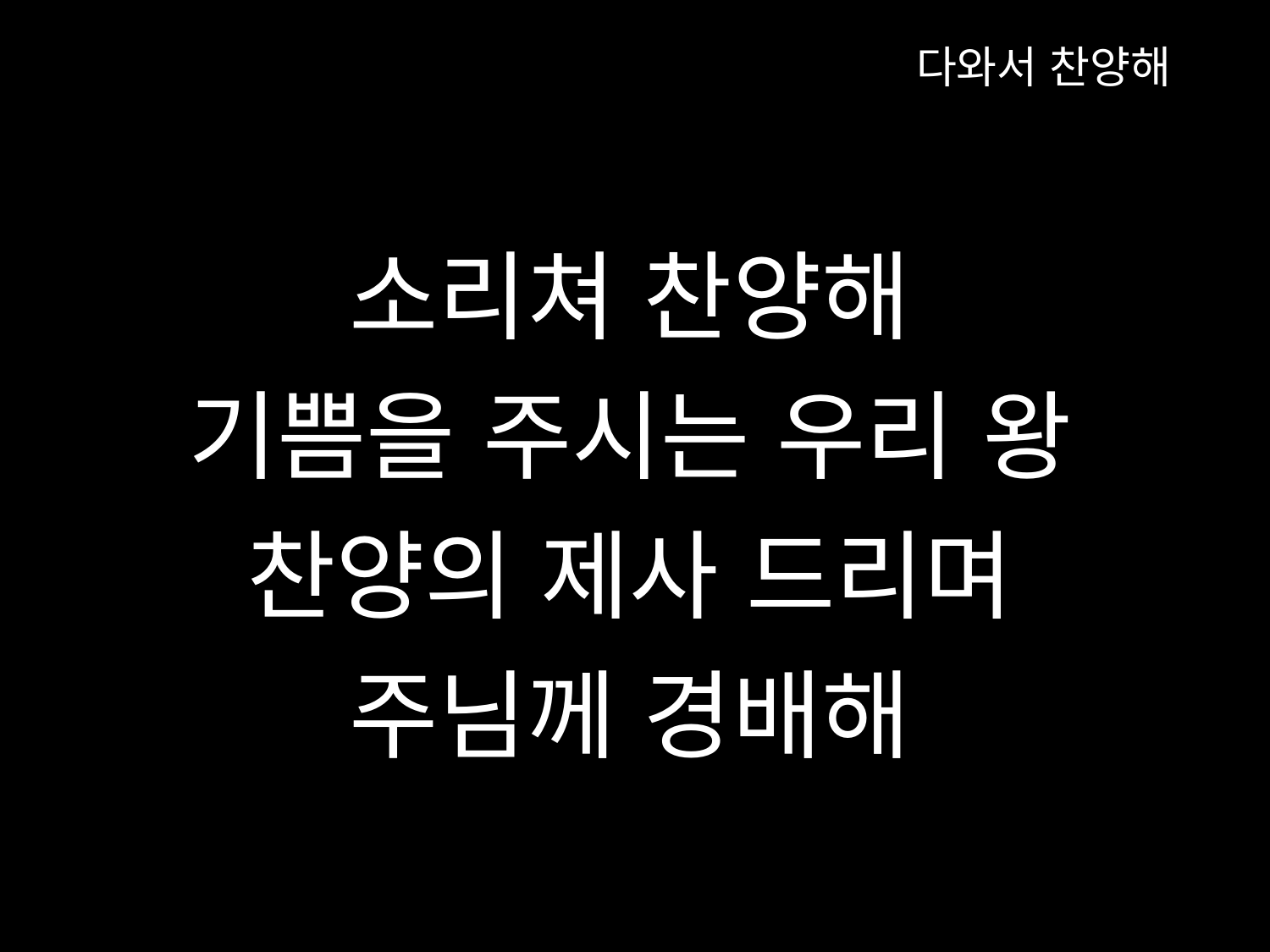

다와서 찬양해
소리쳐 찬양해
기쁨을 주시는 우리 왕
찬양의 제사 드리며
주님께 경배해